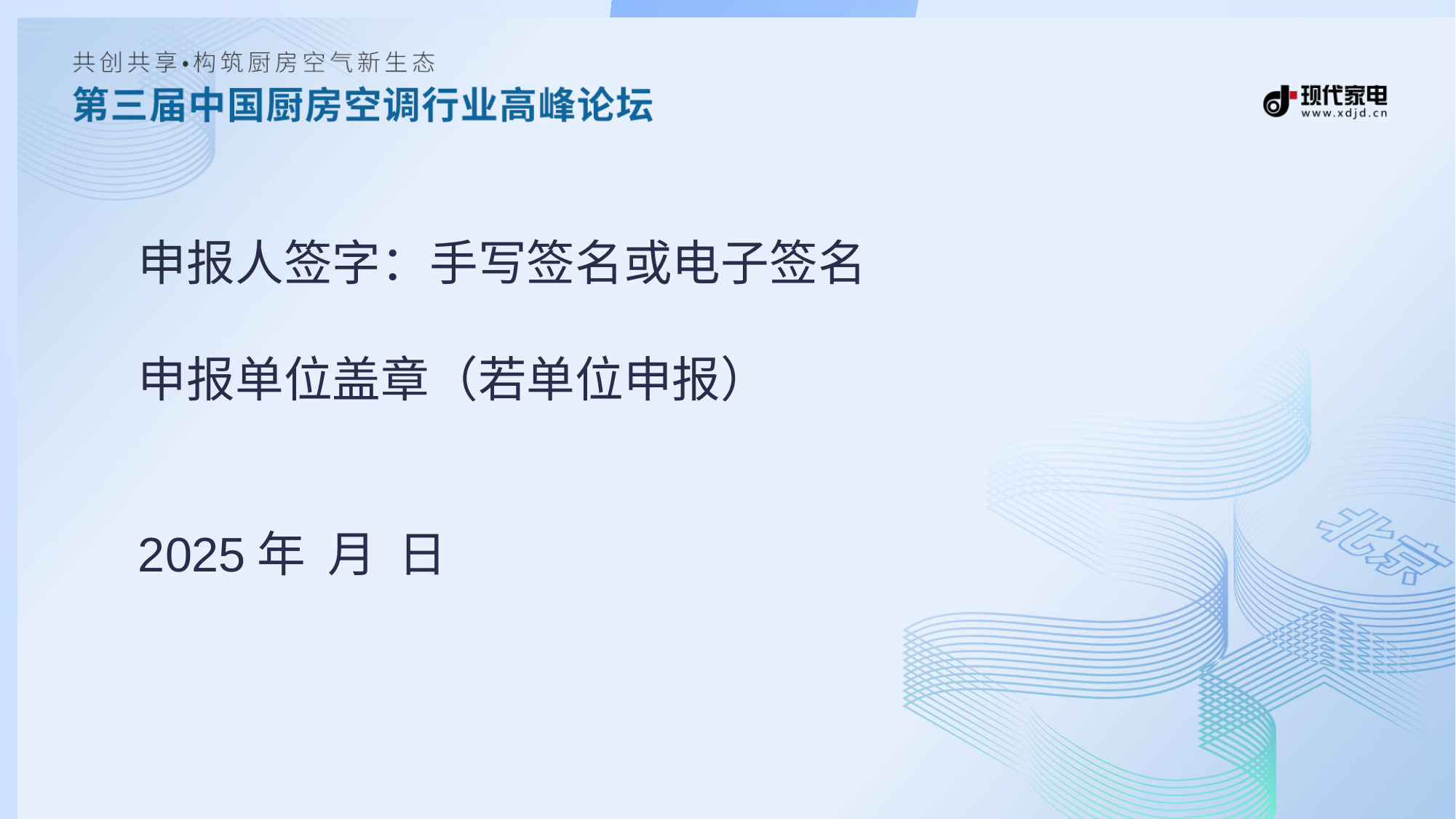

# 申报人签字：手写签名或电子签名 申报单位盖章（若单位申报）   2025年  月  日